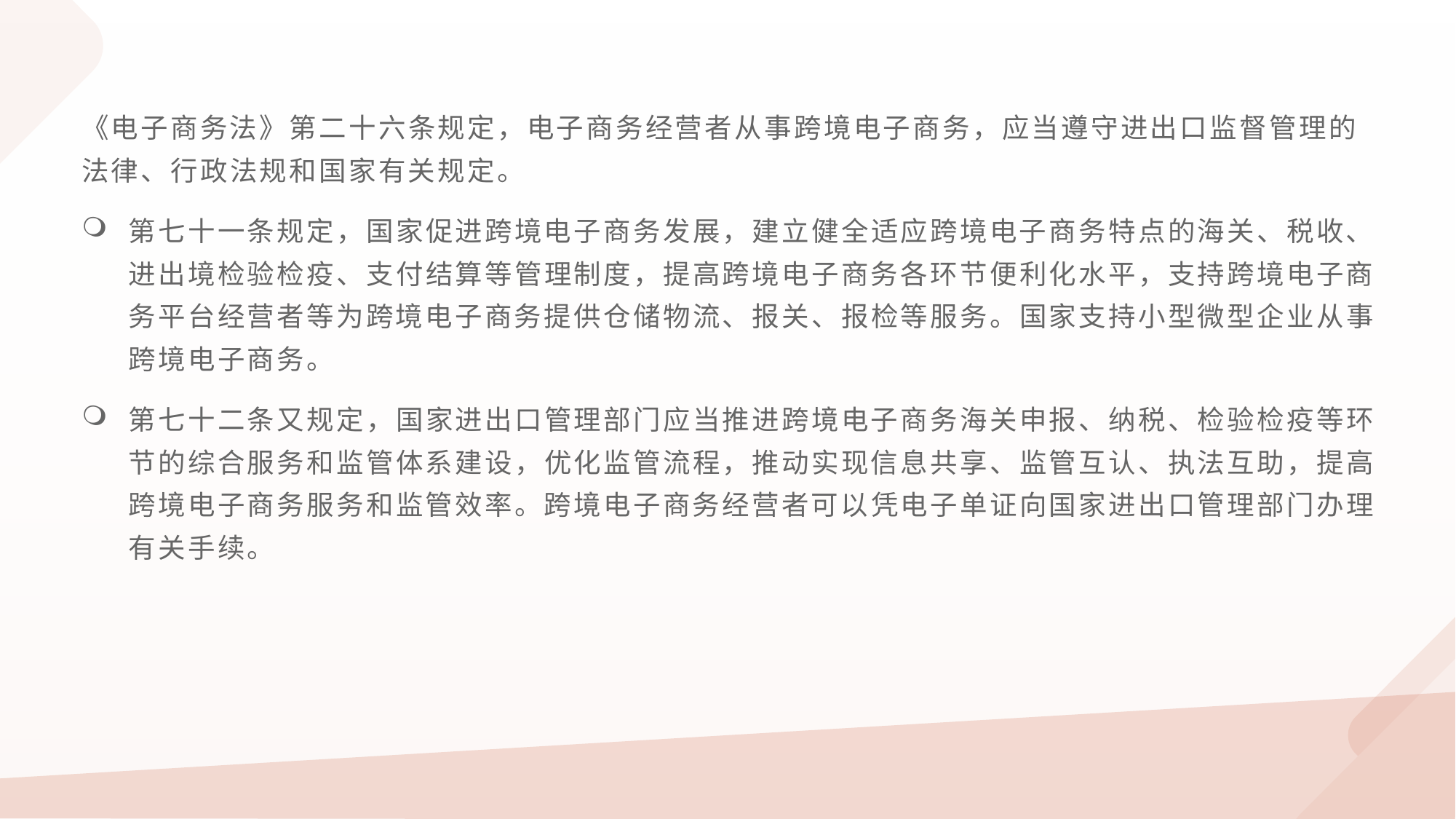

《电子商务法》第二十六条规定，电子商务经营者从事跨境电子商务，应当遵守进出口监督管理的法律、行政法规和国家有关规定。
第七十一条规定，国家促进跨境电子商务发展，建立健全适应跨境电子商务特点的海关、税收、进出境检验检疫、支付结算等管理制度，提高跨境电子商务各环节便利化水平，支持跨境电子商务平台经营者等为跨境电子商务提供仓储物流、报关、报检等服务。国家支持小型微型企业从事跨境电子商务。
第七十二条又规定，国家进出口管理部门应当推进跨境电子商务海关申报、纳税、检验检疫等环节的综合服务和监管体系建设，优化监管流程，推动实现信息共享、监管互认、执法互助，提高跨境电子商务服务和监管效率。跨境电子商务经营者可以凭电子单证向国家进出口管理部门办理有关手续。